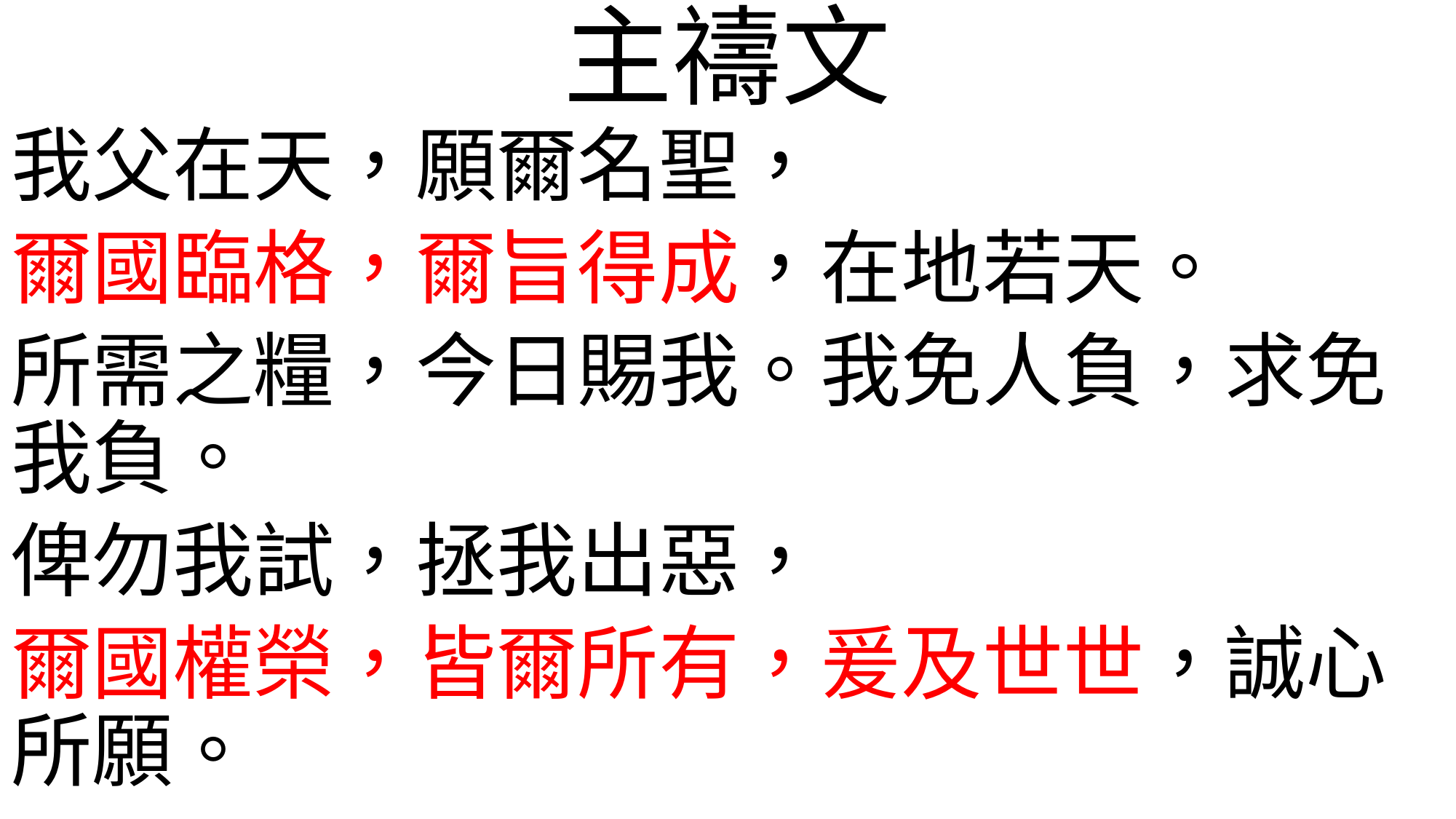

# 主禱文
我父在天，願爾名聖，
爾國臨格，爾旨得成，在地若天。
所需之糧，今日賜我。我免人負，求免我負。
俾勿我試，拯我出惡，
爾國權榮，皆爾所有，爰及世世，誠心所願。